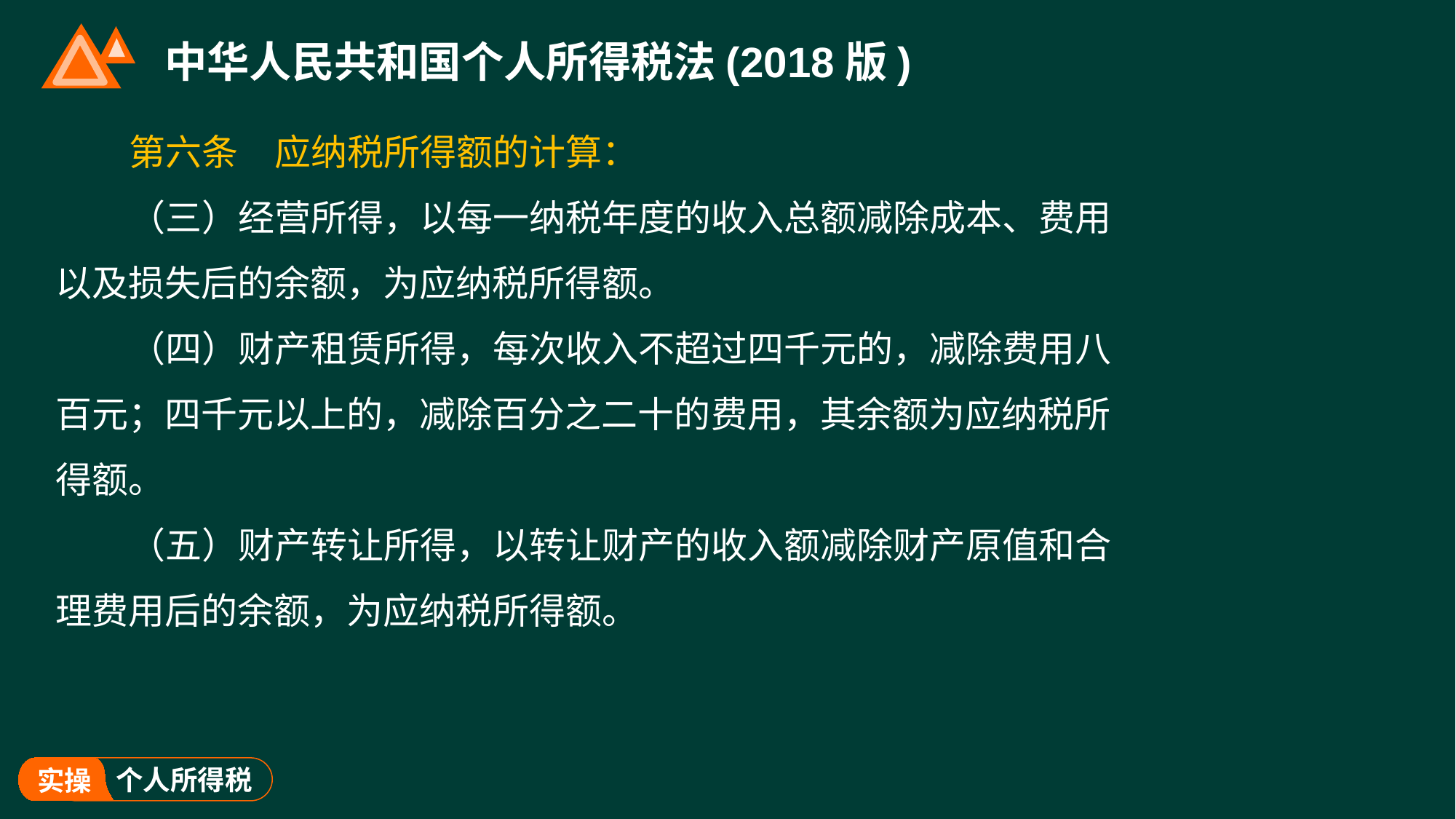

# 中华人民共和国个人所得税法(2018版)
第六条　应纳税所得额的计算：
（三）经营所得，以每一纳税年度的收入总额减除成本、费用以及损失后的余额，为应纳税所得额。
（四）财产租赁所得，每次收入不超过四千元的，减除费用八百元；四千元以上的，减除百分之二十的费用，其余额为应纳税所得额。
（五）财产转让所得，以转让财产的收入额减除财产原值和合理费用后的余额，为应纳税所得额。